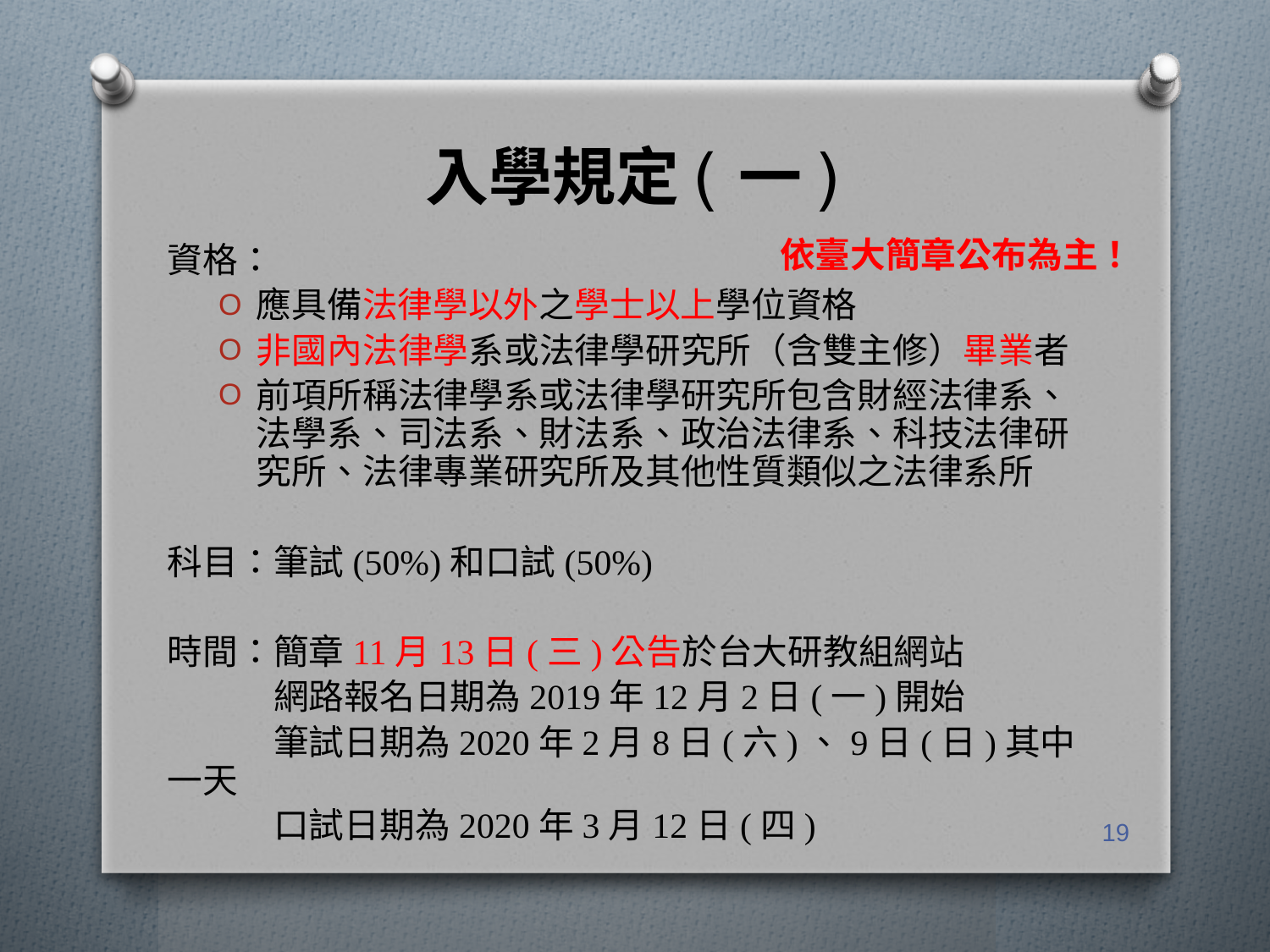

# 入學規定(一)
依臺大簡章公布為主！
資格：
應具備法律學以外之學士以上學位資格
非國內法律學系或法律學研究所（含雙主修）畢業者
前項所稱法律學系或法律學研究所包含財經法律系、法學系、司法系、財法系、政治法律系、科技法律研究所、法律專業研究所及其他性質類似之法律系所

科目：筆試(50%)和口試(50%)

時間：簡章11月13日(三)公告於台大研教組網站
　　　網路報名日期為2019年12月2日(一)開始
　　　筆試日期為2020年2月8日(六)、9日(日)其中一天
　　　口試日期為2020年3月12日(四)

19